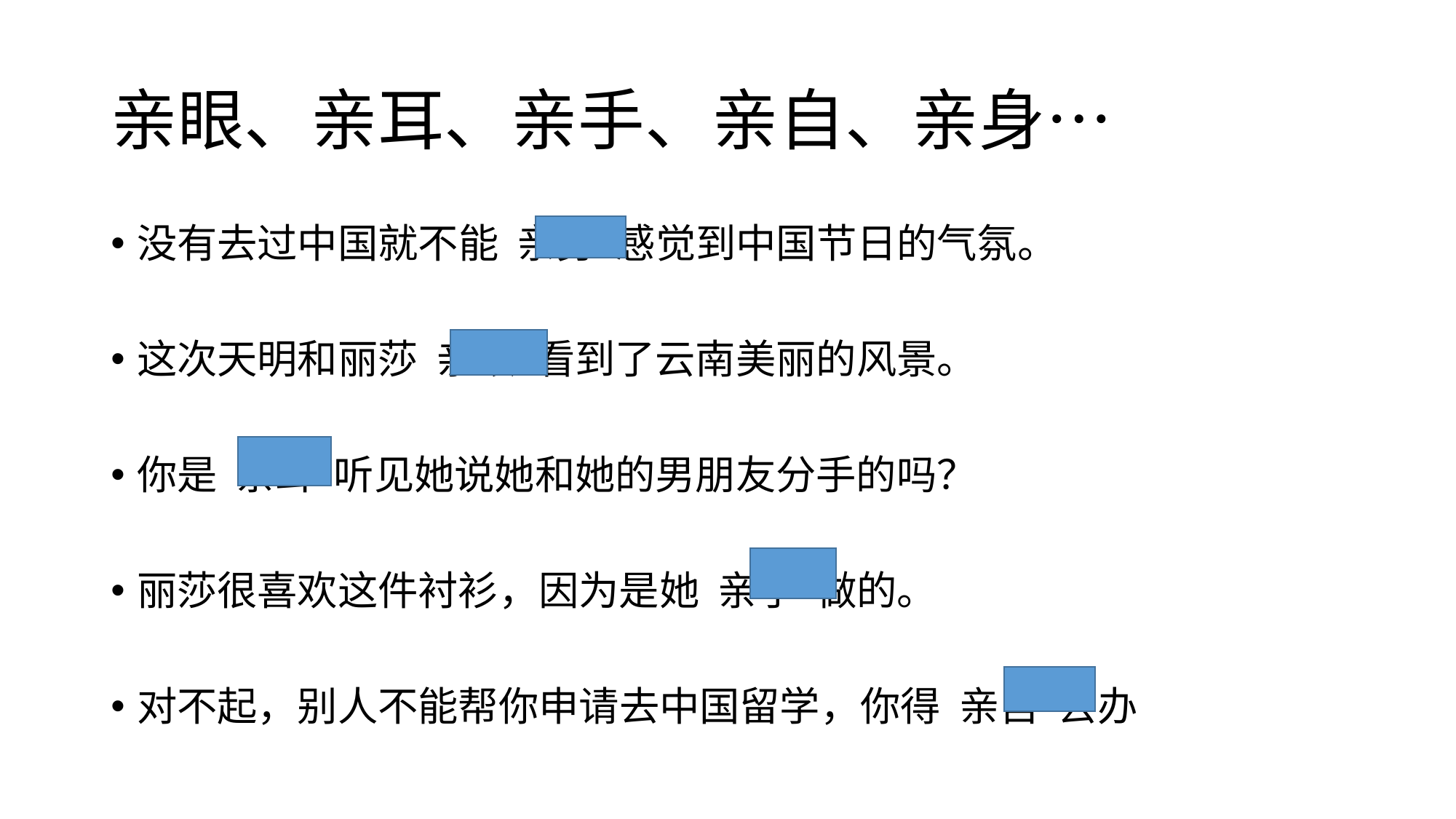

# 亲眼、亲耳、亲手、亲自、亲身…

没有去过中国就不能  亲身  感觉到中国节日的气氛。

这次天明和丽莎  亲眼  看到了云南美丽的风景。

你是  亲耳  听见她说她和她的男朋友分手的吗？

丽莎很喜欢这件衬衫，因为是她  亲手  做的。

对不起，别人不能帮你申请去中国留学，你得  亲自  去办